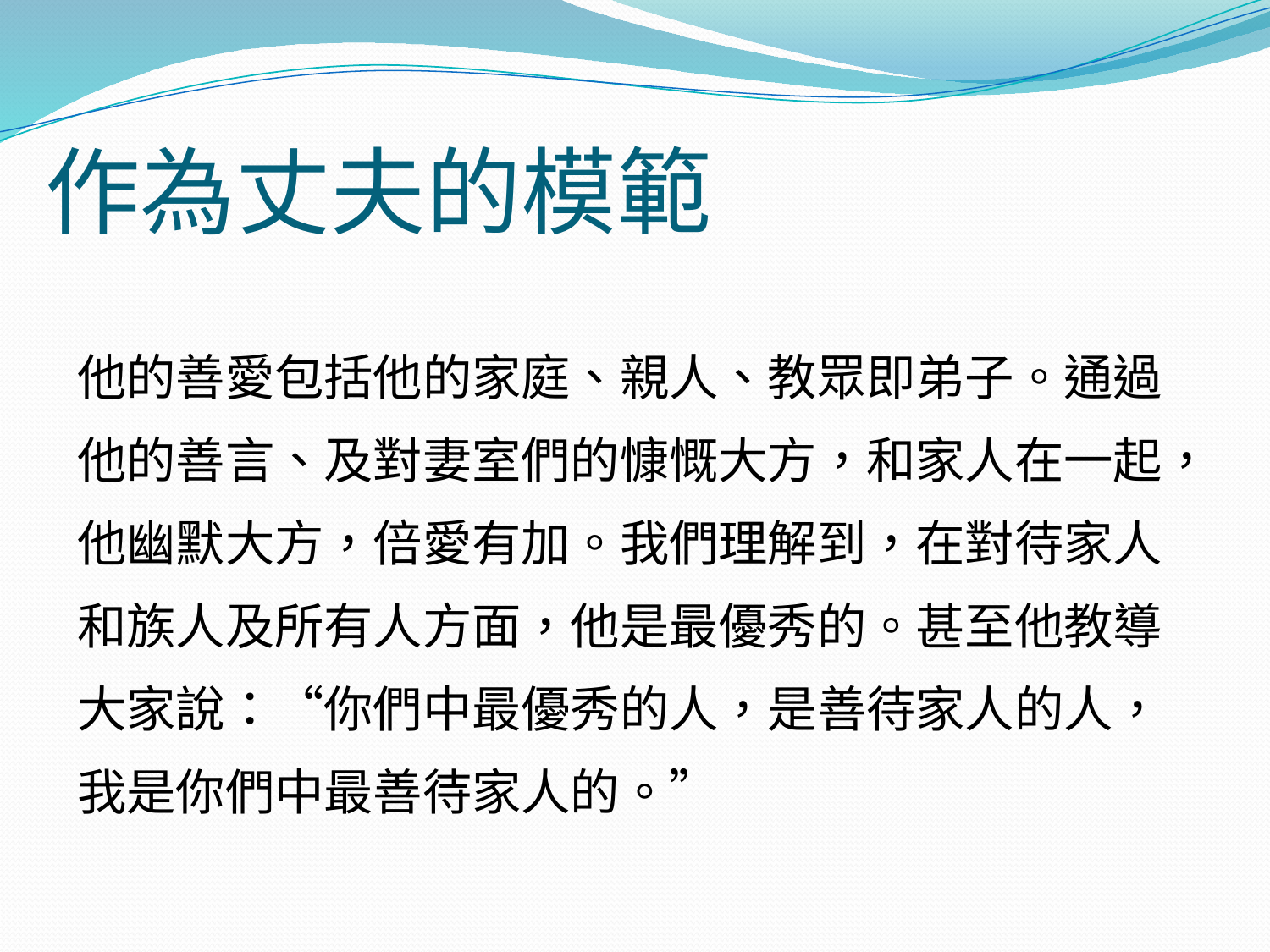

# 作為丈夫的模範
他的善愛包括他的家庭、親人、教眾即弟子。通過他的善言、及對妻室們的慷慨大方，和家人在一起，他幽默大方，倍愛有加。我們理解到，在對待家人和族人及所有人方面，他是最優秀的。甚至他教導大家說：“你們中最優秀的人，是善待家人的人，我是你們中最善待家人的。”